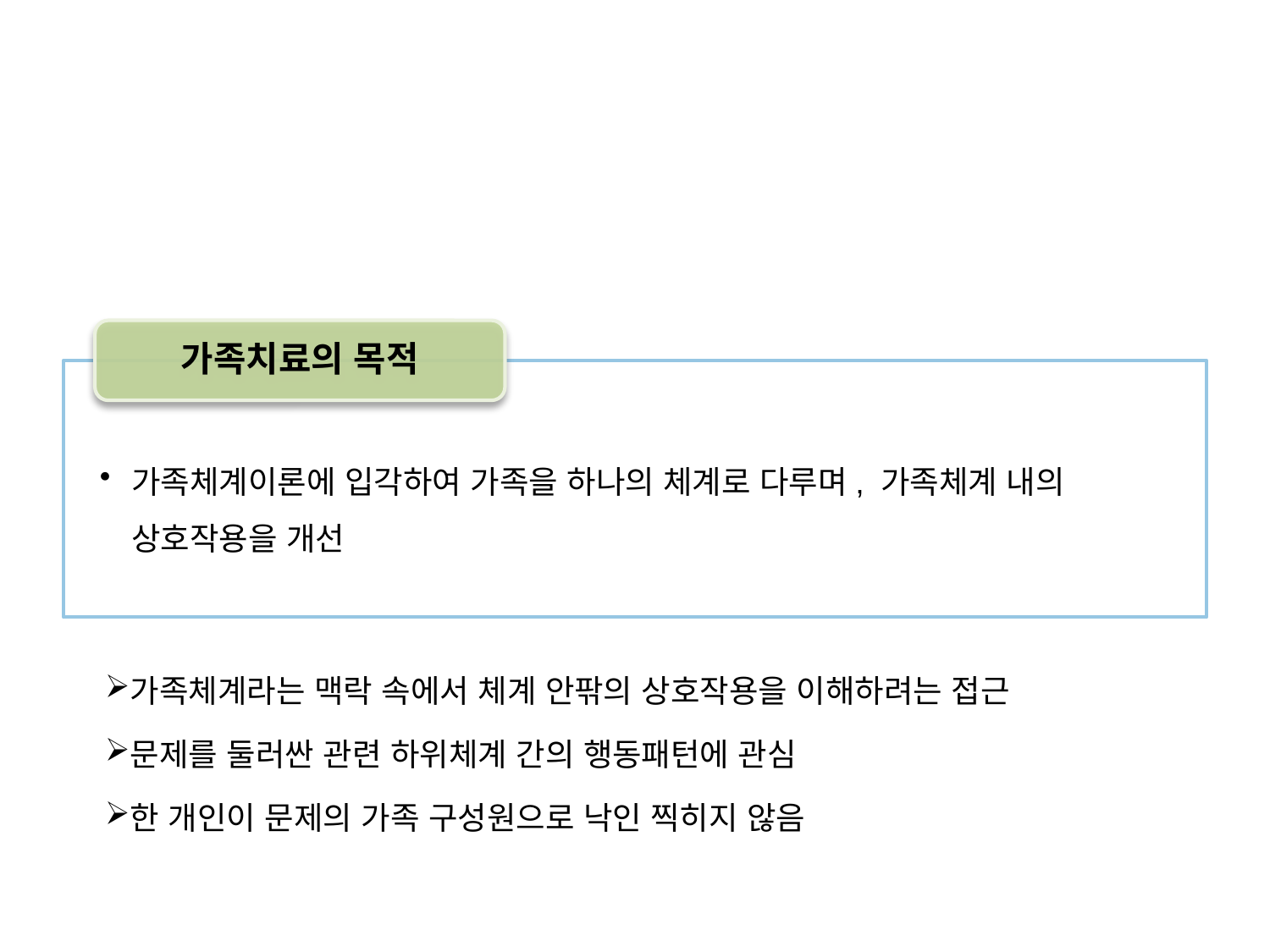

#
가족치료의 목적
가족체계이론에 입각하여 가족을 하나의 체계로 다루며, 가족체계 내의 상호작용을 개선

가족체계라는 맥락 속에서 체계 안팎의 상호작용을 이해하려는 접근
문제를 둘러싼 관련 하위체계 간의 행동패턴에 관심
한 개인이 문제의 가족 구성원으로 낙인 찍히지 않음